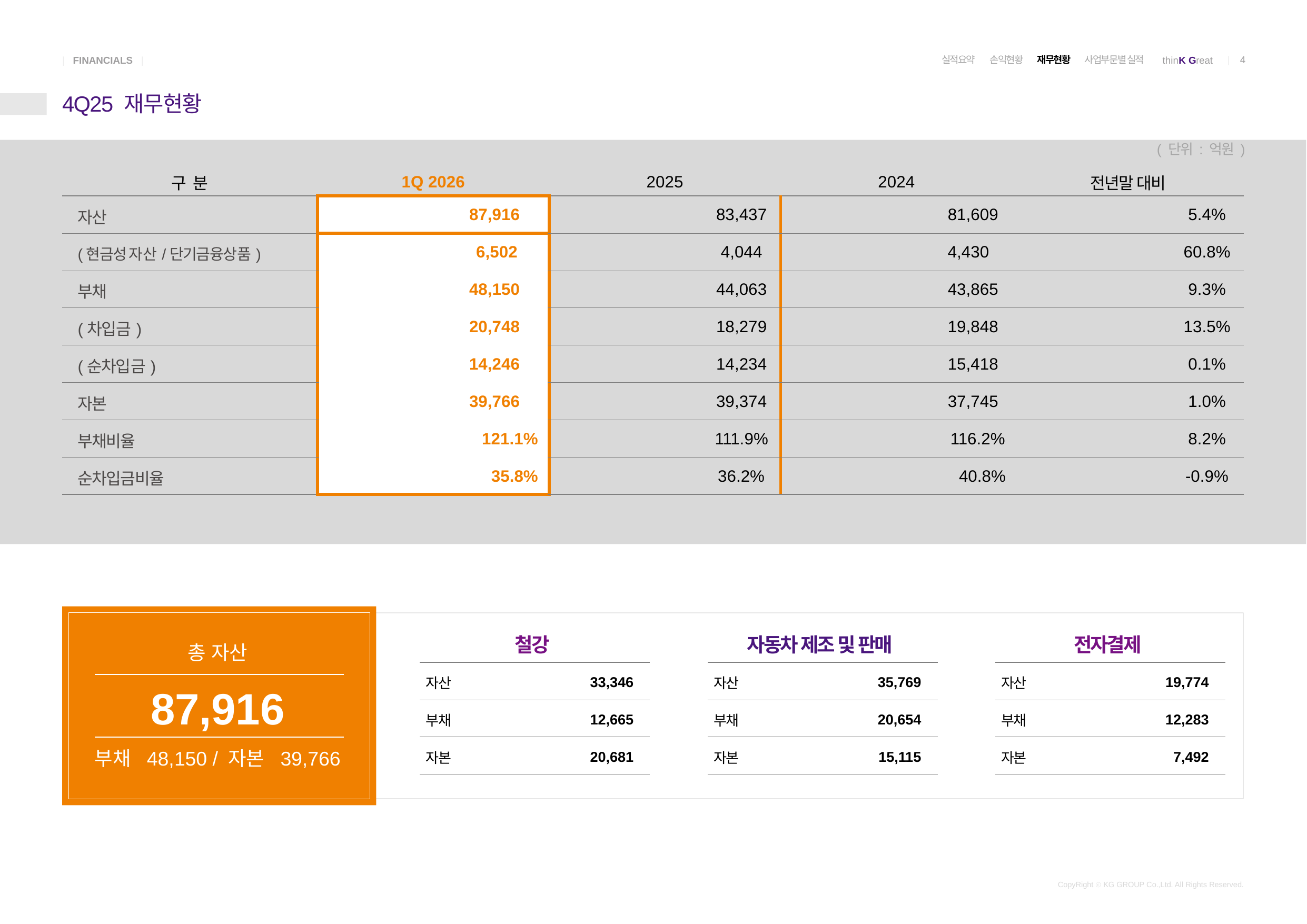

실적요약          손익현황          재무현황          사업부문별 실적
# 4Q25 재무현황

( 단위 : 억원 )
| 구 분 | 1Q 2026 | 2025 | 2024 | 전년말 대비 |
| --- | --- | --- | --- | --- |
| 자산 | 87,916 | 83,437 | 81,609 | 5.4% |
| (현금성 자산/단기금융상품) | 6,502 | 4,044 | 4,430 | 60.8% |
| 부채 | 48,150 | 44,063 | 43,865 | 9.3% |
| (차입금) | 20,748 | 18,279 | 19,848 | 13.5% |
| (순차입금) | 14,246 | 14,234 | 15,418 | 0.1% |
| 자본 | 39,766 | 39,374 | 37,745 | 1.0% |
| 부채비율 | 121.1% | 111.9% | 116.2% | 8.2% |
| 순차입금비율 | 35.8% | 36.2% | 40.8% | -0.9% |

| 철강 |  |
| --- | --- |
| 자산 | 33,346 |
| 부채 | 12,665 |
| 자본 | 20,681 |
| 자동차 제조 및 판매 |  |
| --- | --- |
| 자산 | 35,769 |
| 부채 | 20,654 |
| 자본 | 15,115 |
| 전자결제 |  |
| --- | --- |
| 자산 | 19,774 |
| 부채 | 12,283 |
| 자본 | 7,492 |
총 자산
87,916
부채  48,150 / 자본  39,766